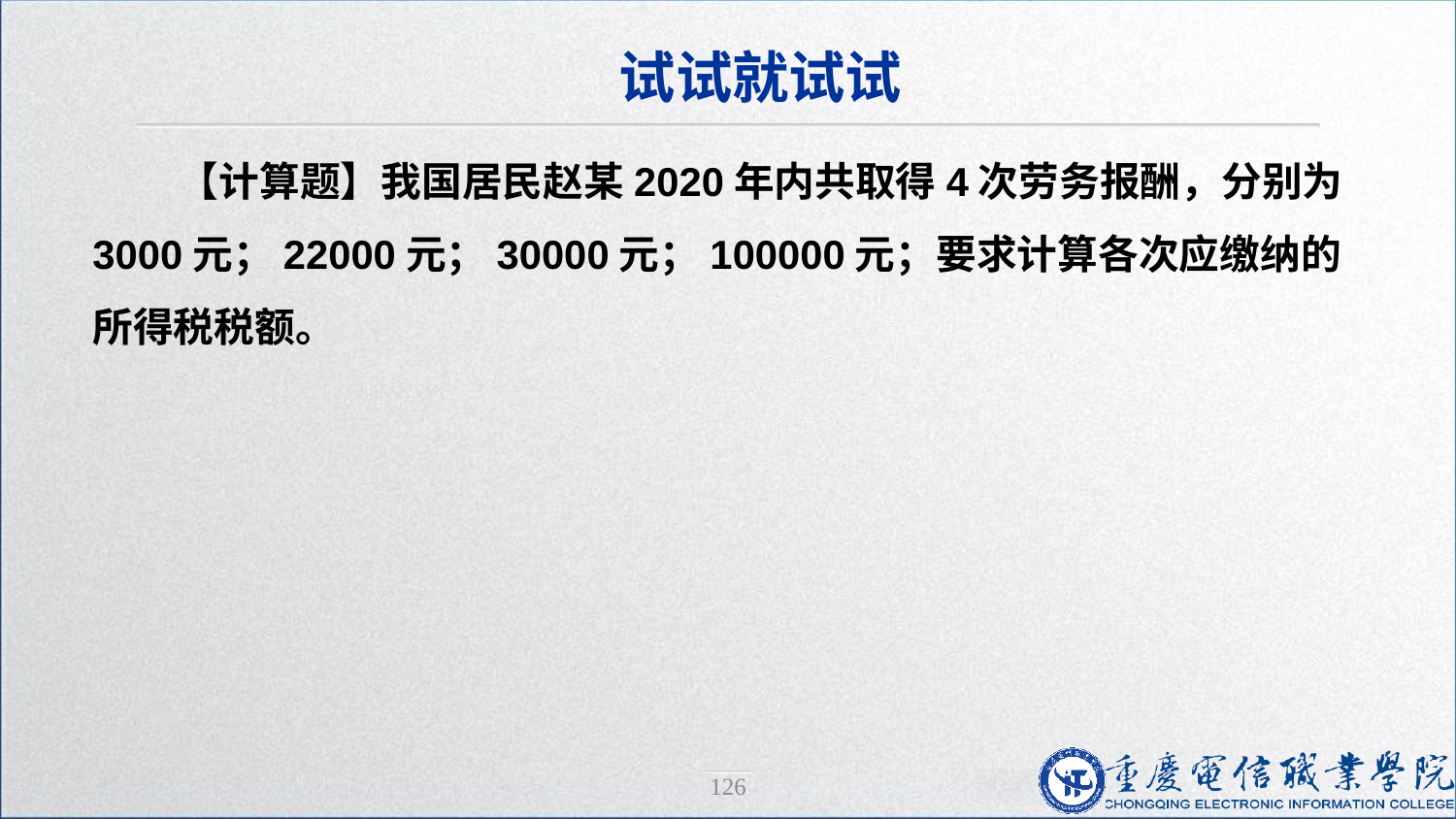

试试就试试
【计算题】我国居民赵某2020年内共取得4次劳务报酬，分别为3000元；22000元；30000元；100000元；要求计算各次应缴纳的所得税税额。

126